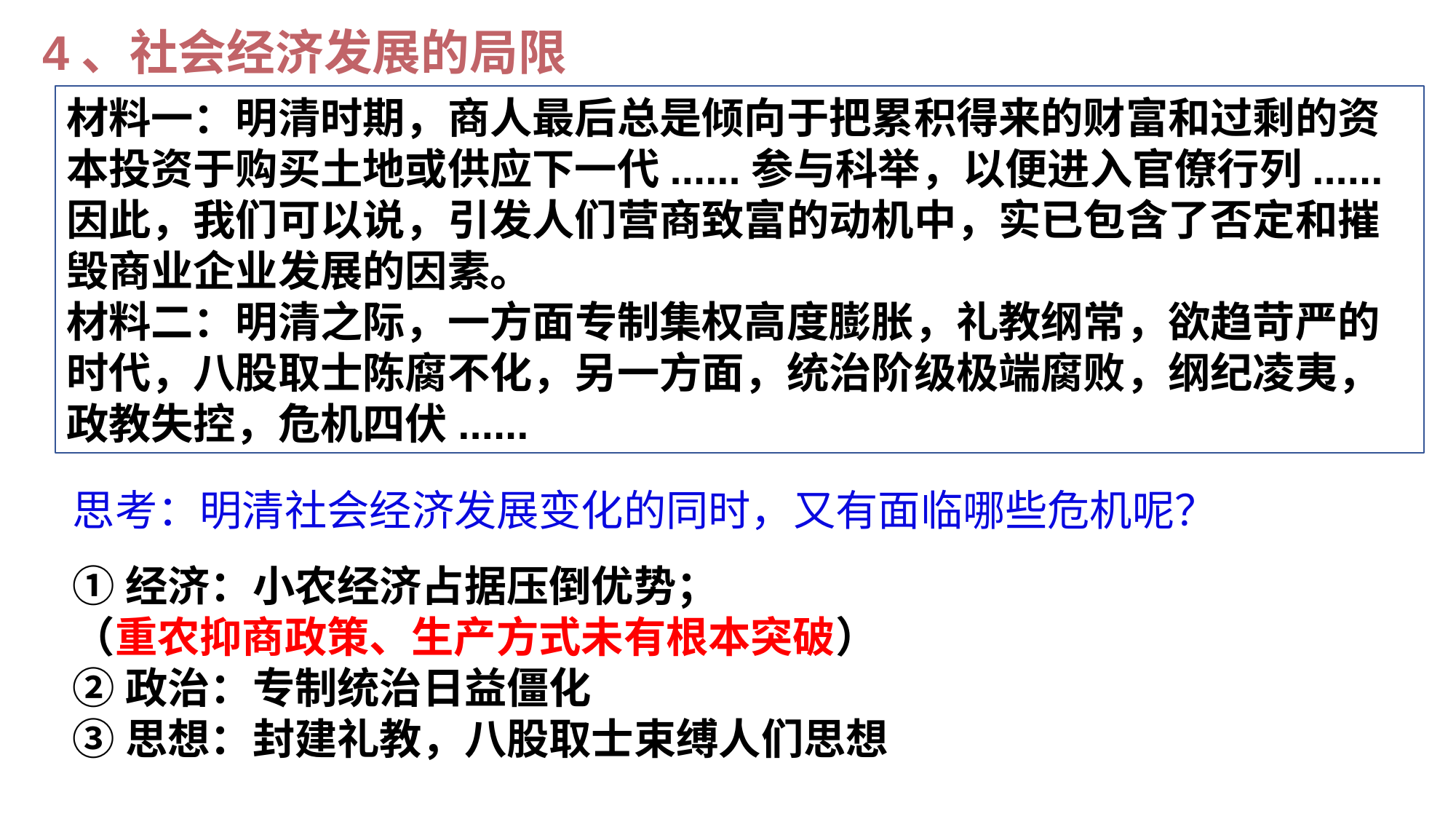

4、社会经济发展的局限
材料一：明清时期，商人最后总是倾向于把累积得来的财富和过剩的资本投资于购买土地或供应下一代......参与科举，以便进入官僚行列......因此，我们可以说，引发人们营商致富的动机中，实已包含了否定和摧毁商业企业发展的因素。
材料二：明清之际，一方面专制集权高度膨胀，礼教纲常，欲趋苛严的时代，八股取士陈腐不化，另一方面，统治阶级极端腐败，纲纪凌夷，政教失控，危机四伏......
思考：明清社会经济发展变化的同时，又有面临哪些危机呢？
①经济：小农经济占据压倒优势；
（重农抑商政策、生产方式未有根本突破）
②政治：专制统治日益僵化
③思想：封建礼教，八股取士束缚人们思想